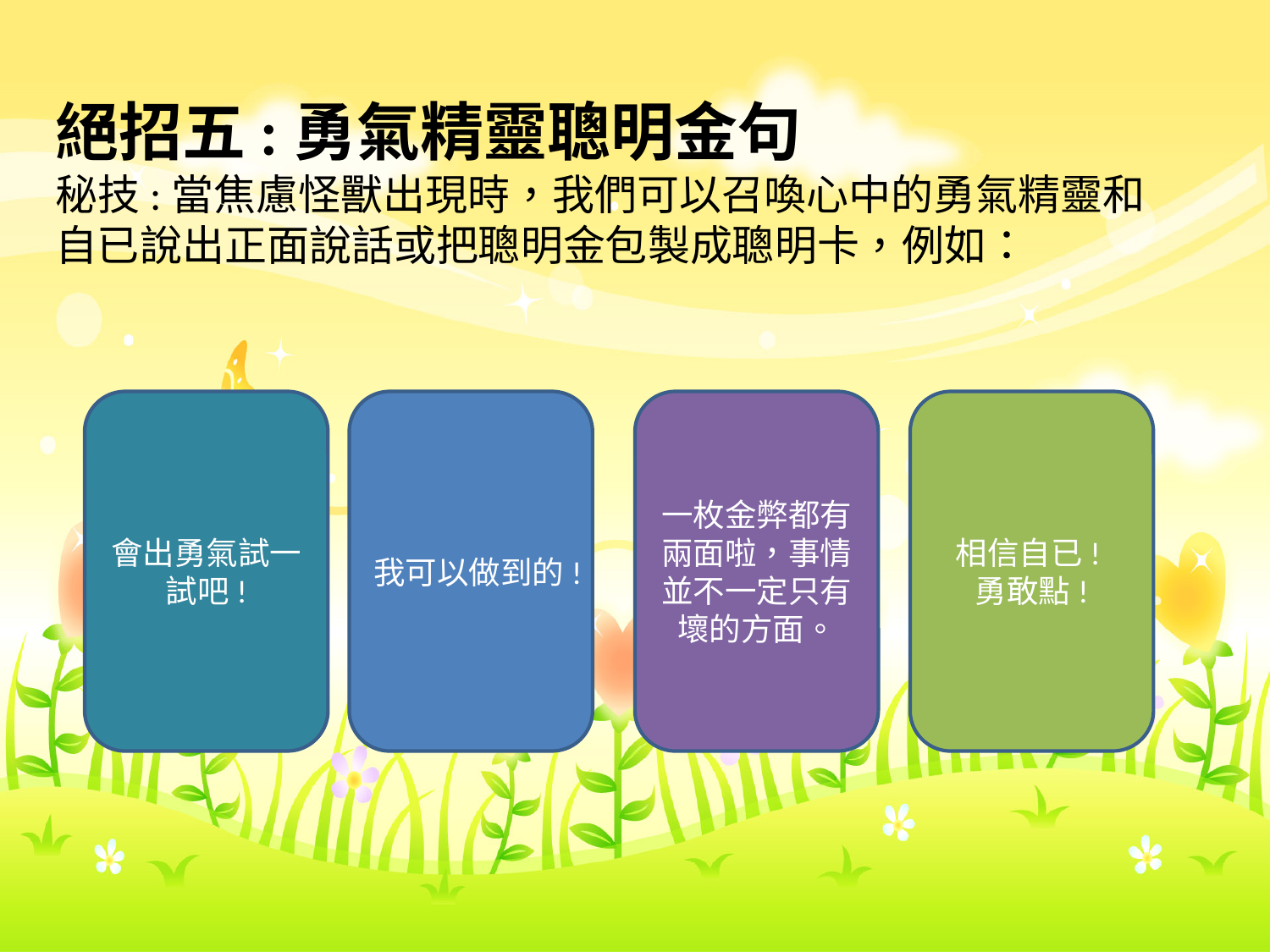

# 絕招五:勇氣精靈聰明金句 秘技:當焦慮怪獸出現時，我們可以召喚心中的勇氣精靈和自已說出正面說話或把聰明金包製成聰明卡，例如：
會出勇氣試一試吧!
我可以做到的!
一枚金弊都有兩面啦，事情並不一定只有壞的方面。
相信自已!
勇敢點!